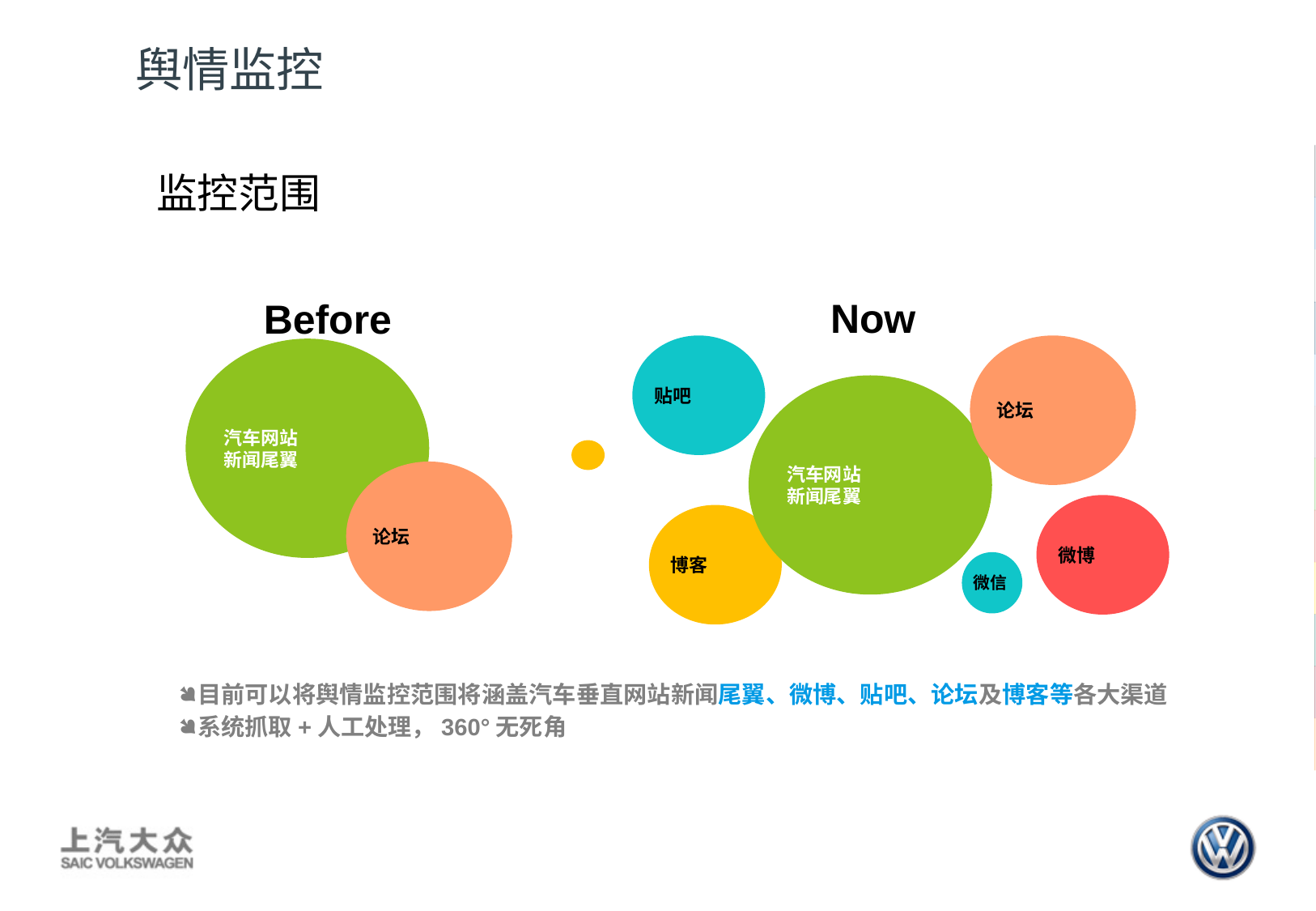

舆情监控
监控范围
Now
Before

贴吧

论坛

汽车网站
新闻尾翼

微博

博客
微信

汽车网站
新闻尾翼

论坛
目前可以将舆情监控范围将涵盖汽车垂直网站新闻尾翼、微博、贴吧、论坛及博客等各大渠道
系统抓取+人工处理，360°无死角